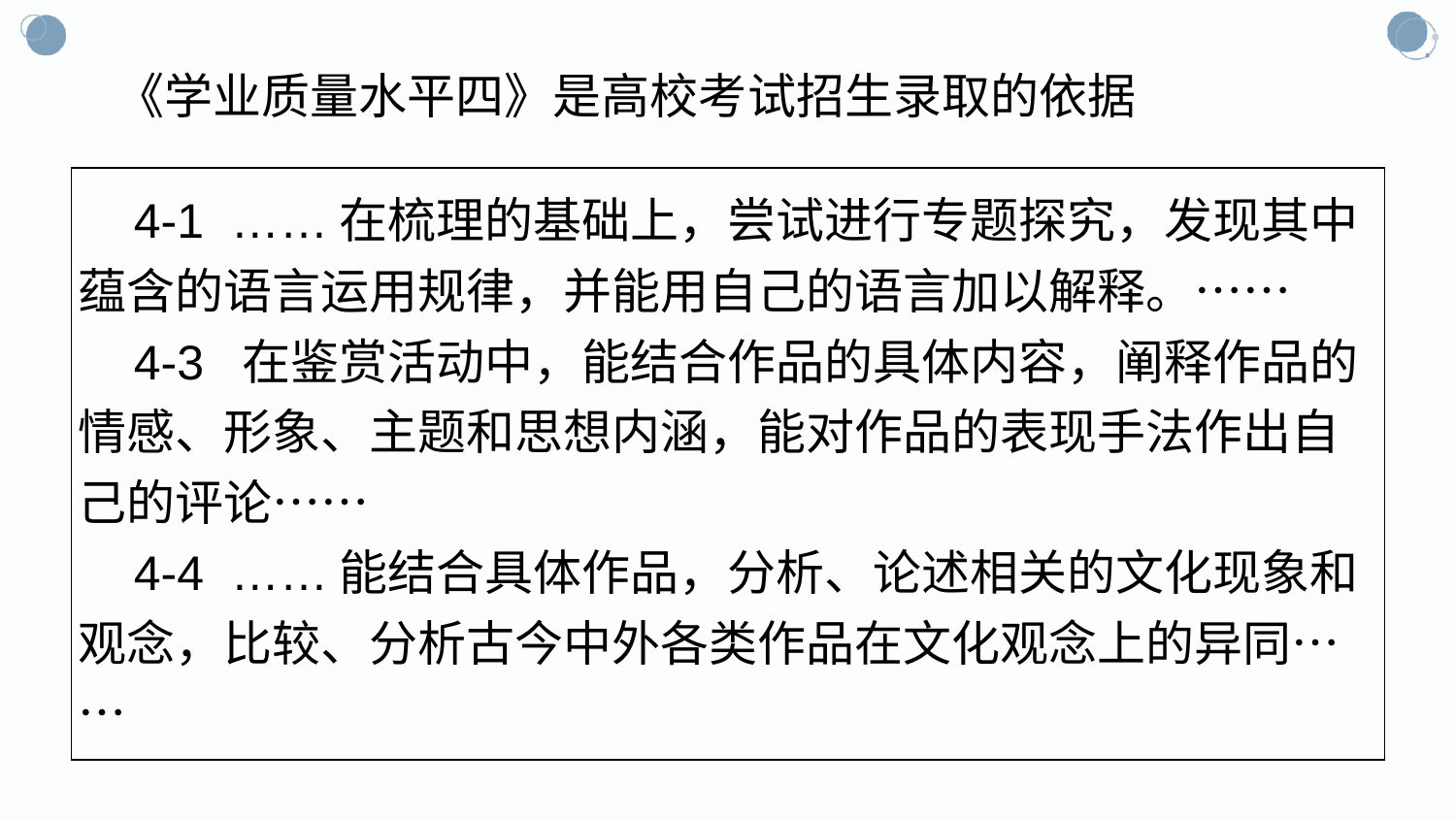

《学业质量水平四》是高校考试招生录取的依据
| 4-1  ……在梳理的基础上，尝试进行专题探究，发现其中蕴含的语言运用规律，并能用自己的语言加以解释。…… 4-3  在鉴赏活动中，能结合作品的具体内容，阐释作品的情感、形象、主题和思想内涵，能对作品的表现手法作出自己的评论…… 4-4  ……能结合具体作品，分析、论述相关的文化现象和观念，比较、分析古今中外各类作品在文化观念上的异同…… |
| --- |